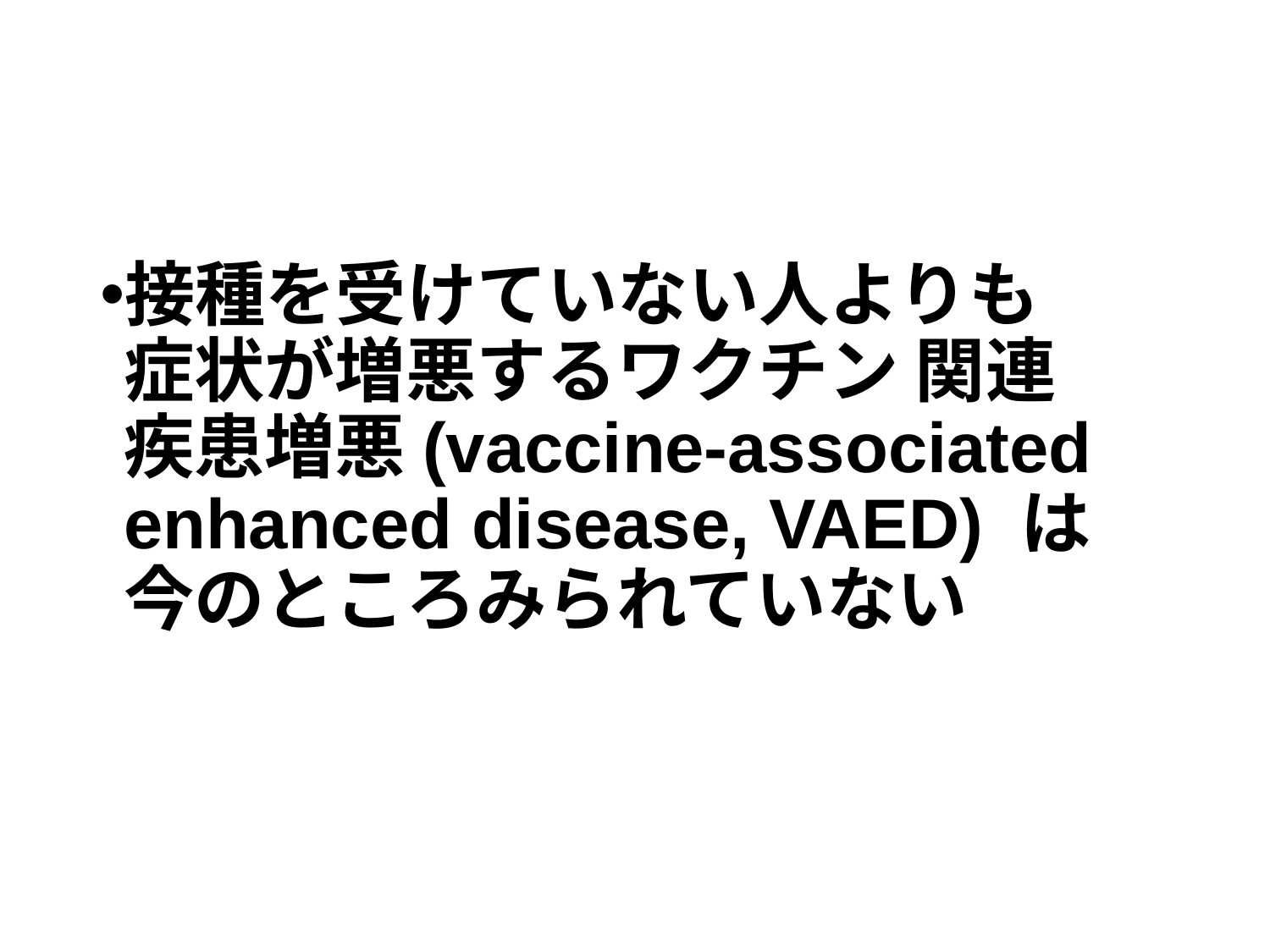

#
接種を受けていない人よりも症状が増悪するワクチン 関連疾患増悪(vaccine-associated enhanced disease, VAED) は今のところみられていない